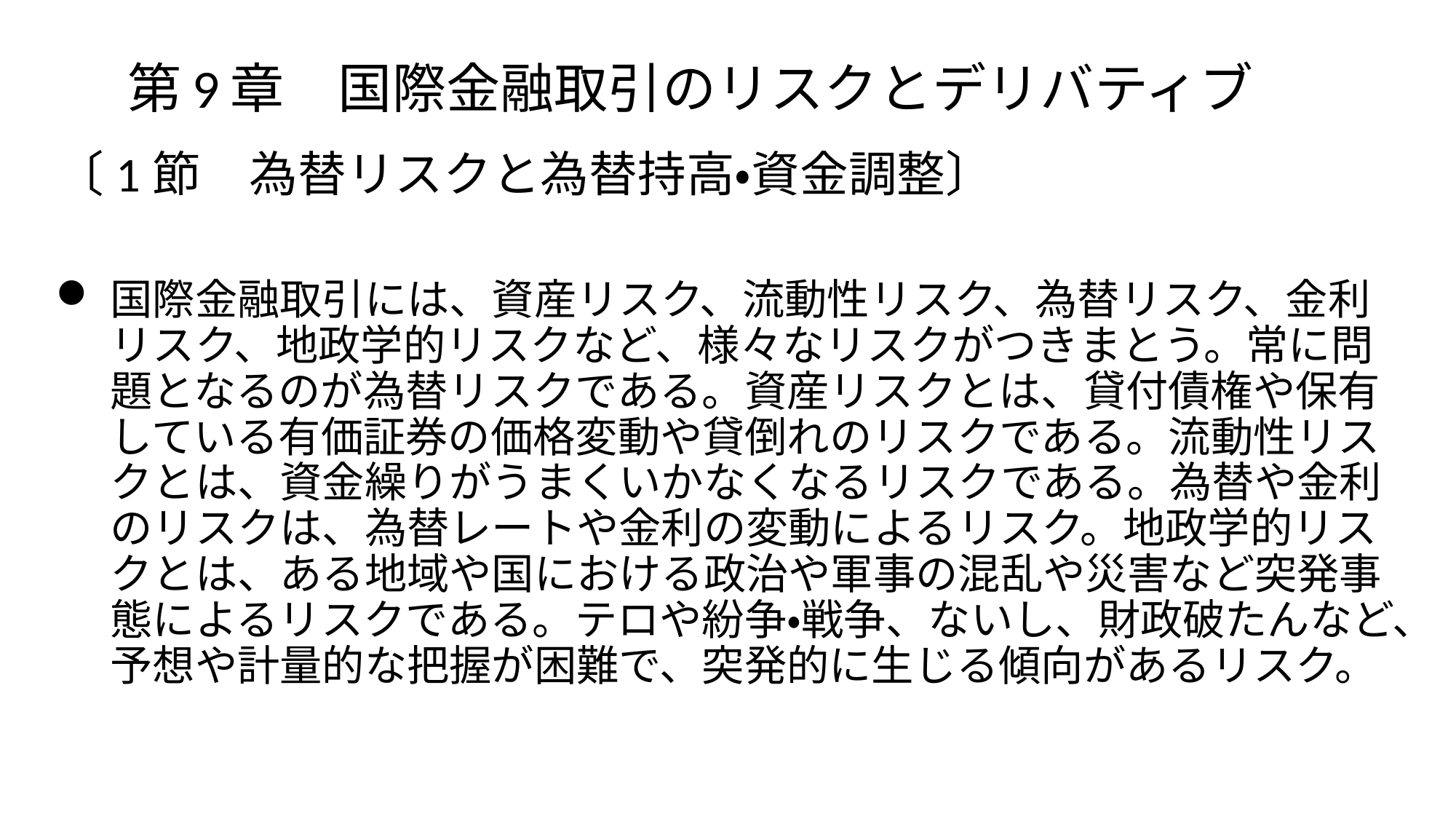

# 第9章　国際金融取引のリスクとデリバティブ
〔1節　為替リスクと為替持高・資金調整〕

国際金融取引には、資産リスク、流動性リスク、為替リスク、金利リスク、地政学的リスクなど、様々なリスクがつきまとう。常に問題となるのが為替リスクである。資産リスクとは、貸付債権や保有している有価証券の価格変動や貸倒れのリスクである。流動性リスクとは、資金繰りがうまくいかなくなるリスクである。為替や金利のリスクは、為替レートや金利の変動によるリスク。地政学的リスクとは、ある地域や国における政治や軍事の混乱や災害など突発事態によるリスクである。テロや紛争・戦争、ないし、財政破たんなど、予想や計量的な把握が困難で、突発的に生じる傾向があるリスク。